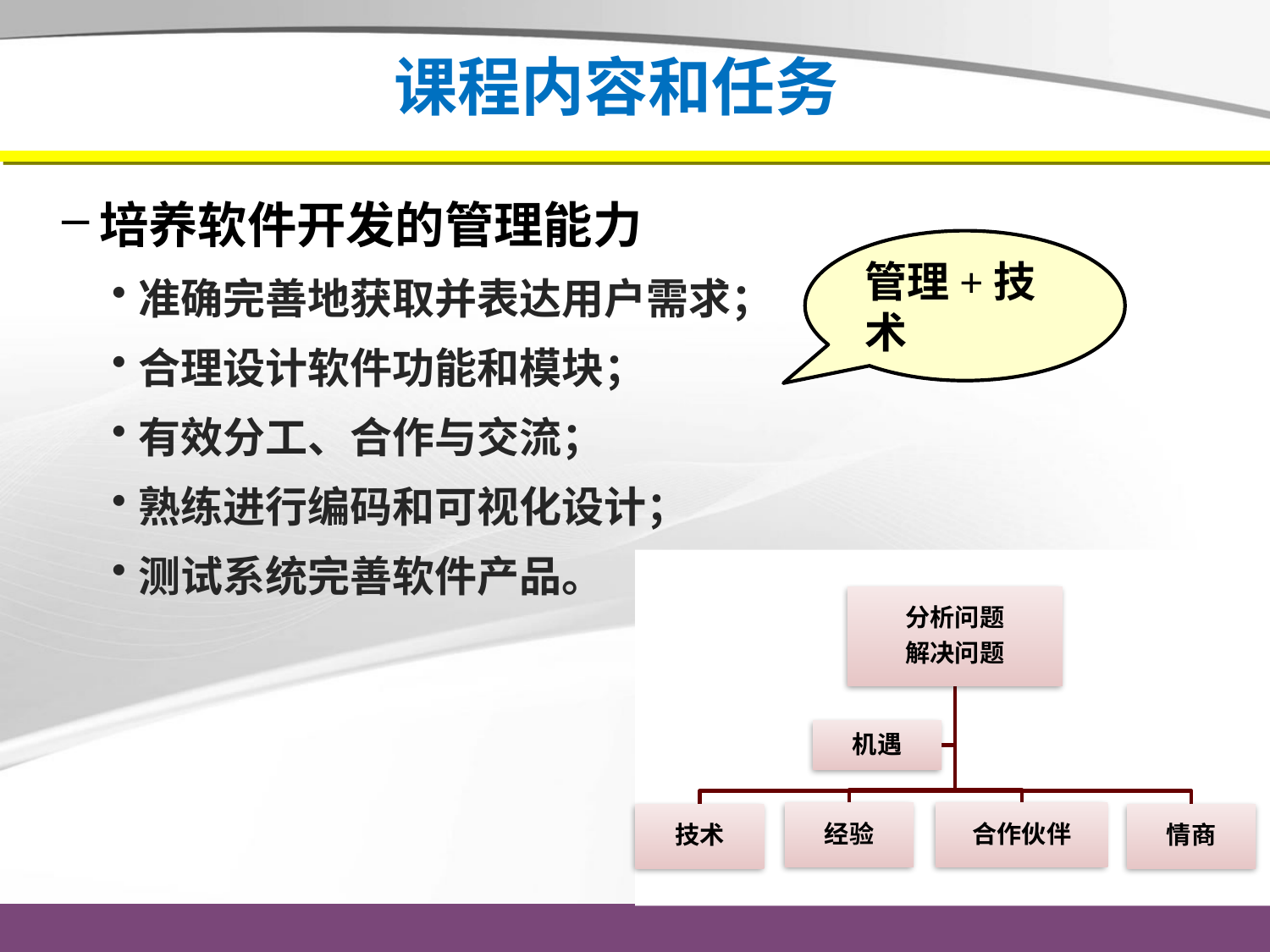

# 课程内容和任务
培养软件开发的管理能力
准确完善地获取并表达用户需求；
合理设计软件功能和模块；
有效分工、合作与交流；
熟练进行编码和可视化设计；
测试系统完善软件产品。
管理+技术
分析问题
解决问题
技术
合作伙伴
经验
情商
机遇